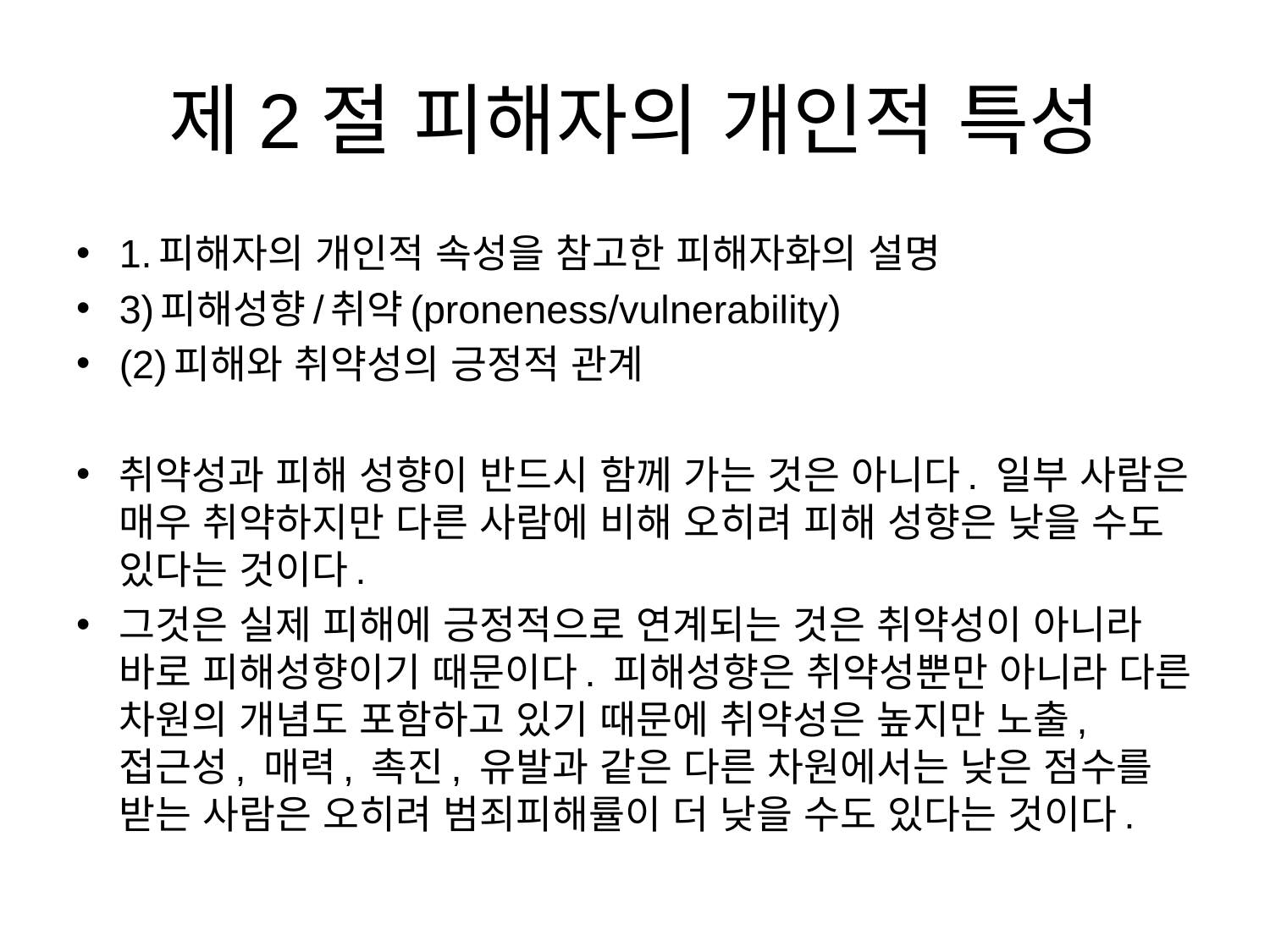

# 제2절 피해자의 개인적 특성
1.피해자의 개인적 속성을 참고한 피해자화의 설명
3)피해성향/취약(proneness/vulnerability)
(2)피해와 취약성의 긍정적 관계

취약성과 피해 성향이 반드시 함께 가는 것은 아니다. 일부 사람은 매우 취약하지만 다른 사람에 비해 오히려 피해 성향은 낮을 수도 있다는 것이다.
그것은 실제 피해에 긍정적으로 연계되는 것은 취약성이 아니라 바로 피해성향이기 때문이다. 피해성향은 취약성뿐만 아니라 다른 차원의 개념도 포함하고 있기 때문에 취약성은 높지만 노출, 접근성, 매력, 촉진, 유발과 같은 다른 차원에서는 낮은 점수를 받는 사람은 오히려 범죄피해률이 더 낮을 수도 있다는 것이다.